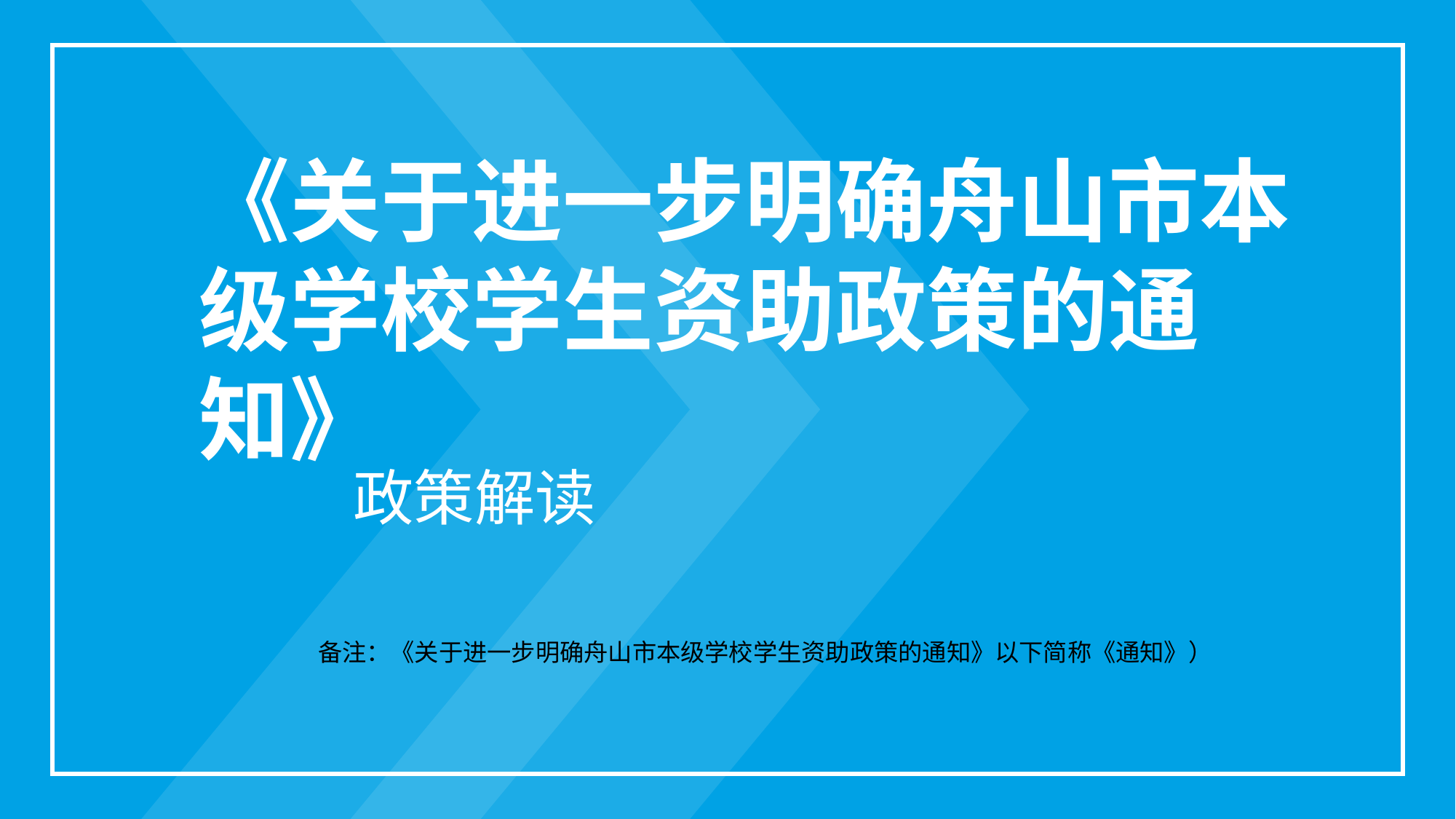

《关于进一步明确舟山市本级学校学生资助政策的通知》
政策解读
备注：《关于进一步明确舟山市本级学校学生资助政策的通知》以下简称《通知》）